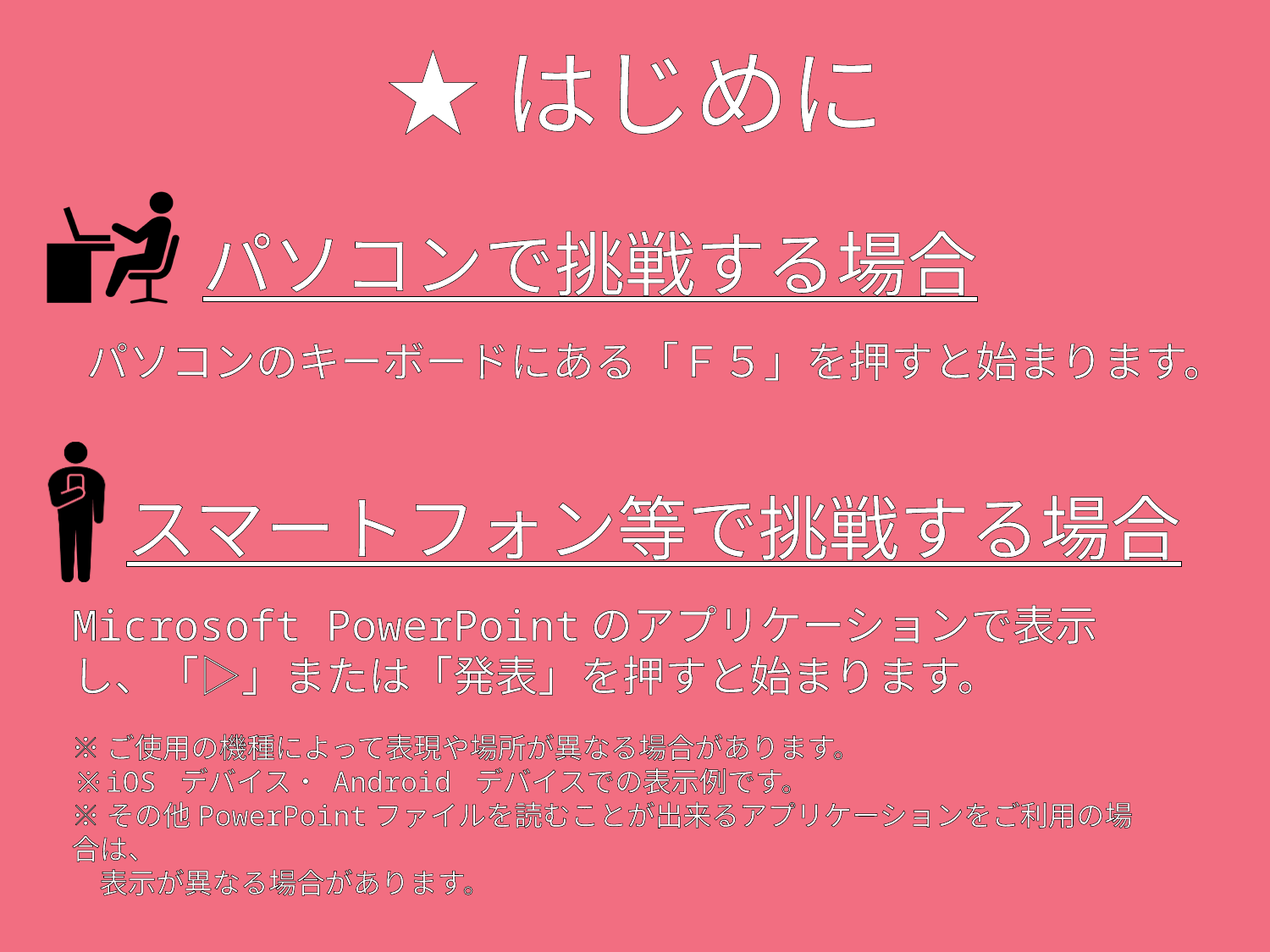

★はじめに

パソコンで挑戦する場合
パソコンのキーボードにある「Ｆ５」を押すと始まります。

スマートフォン等で挑戦する場合
Microsoft PowerPointのアプリケーションで表示し、「▷」または「発表」を押すと始まります。
※ご使用の機種によって表現や場所が異なる場合があります。
※iOS デバイス・ Android デバイスでの表示例です。
※その他PowerPointファイルを読むことが出来るアプリケーションをご利用の場合は、
　表示が異なる場合があります。